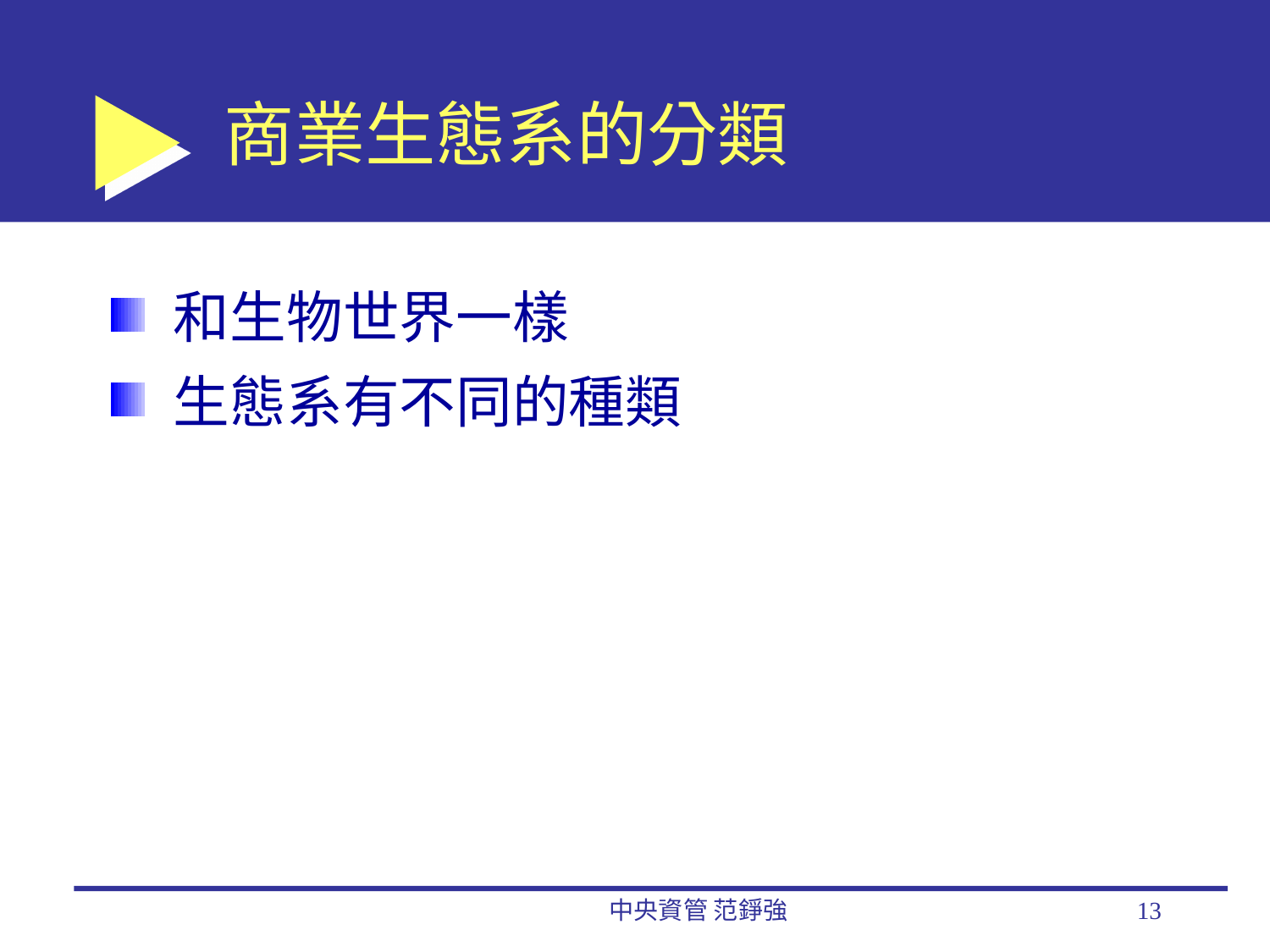

# 商業生態系的分類
和生物世界一樣
生態系有不同的種類
中央資管 范錚強
13